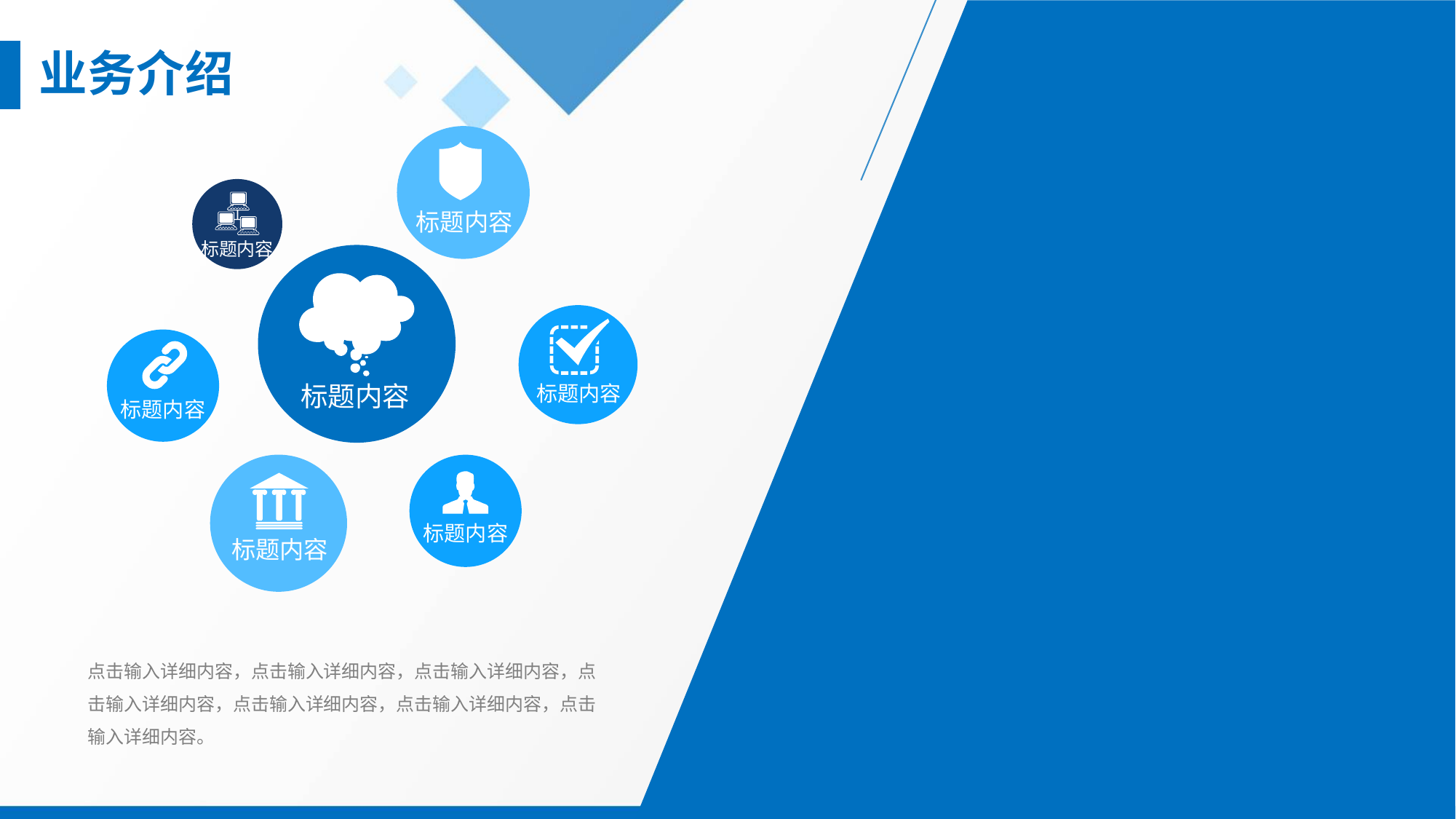

业务介绍

标题内容

标题内容

标题内容

标题内容

标题内容

标题内容

标题内容
点击输入详细内容，点击输入详细内容，点击输入详细内容，点击输入详细内容，点击输入详细内容，点击输入详细内容，点击输入详细内容。